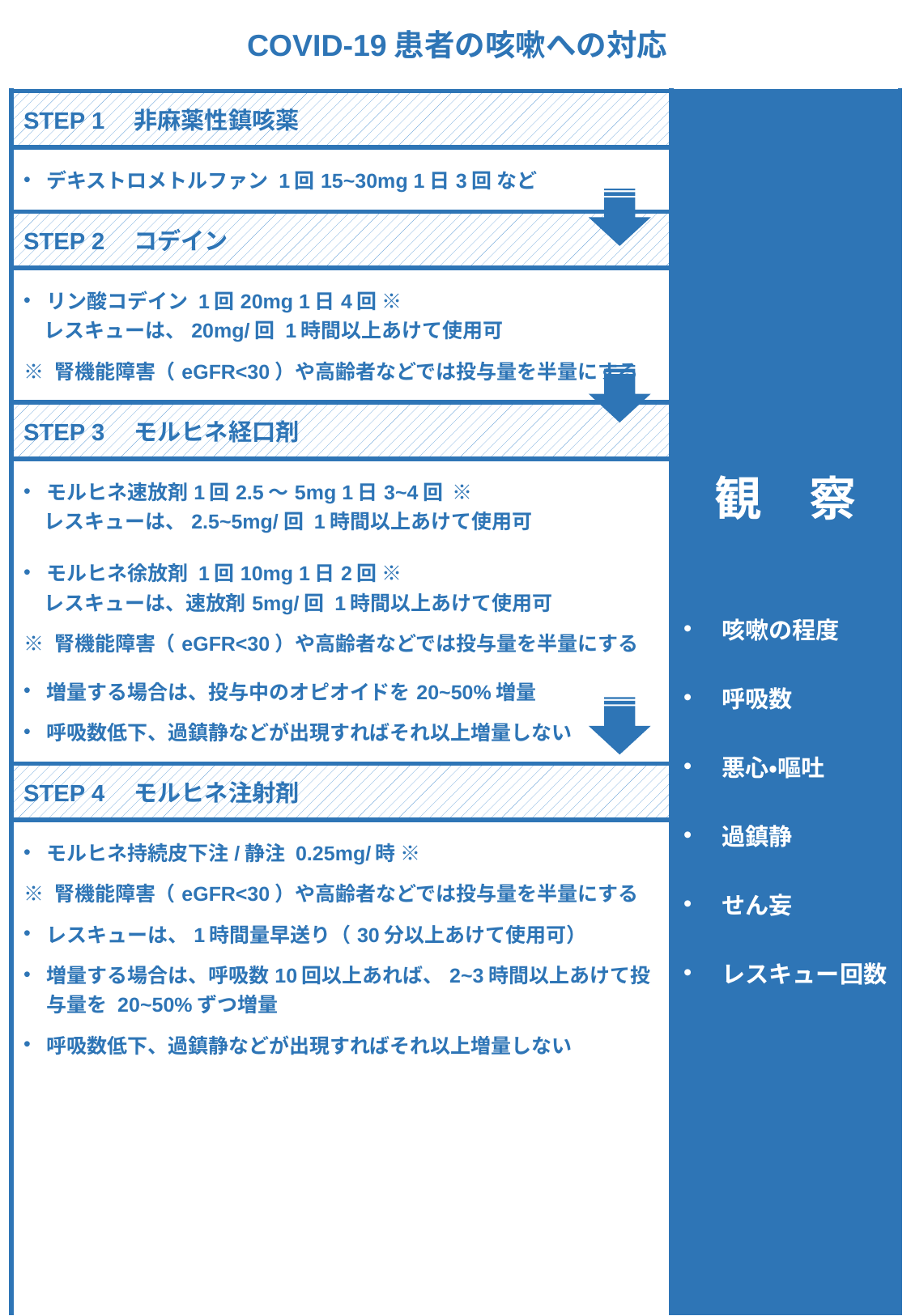

COVID-19患者の咳嗽への対応
| STEP 1　非麻薬性鎮咳薬 | 観　察 咳嗽の程度 呼吸数 悪心・嘔吐 過鎮静 せん妄 レスキュー回数 |
| --- | --- |
| デキストロメトルファン 1回15~30mg 1日3回 など |  |
| STEP 2　コデイン |  |
| リン酸コデイン 1回20mg 1日4回 ※ 　レスキューは、20mg/回 1時間以上あけて使用可 ※ 腎機能障害（eGFR<30）や高齢者などでは投与量を半量にする |  |
| STEP 3　モルヒネ経口剤 |  |
| モルヒネ速放剤1回2.5～5mg 1日3~4回 ※ 　レスキューは、2.5~5mg/回 1時間以上あけて使用可 モルヒネ徐放剤 1回10mg 1日2回 ※ 　レスキューは、速放剤5mg/回 1時間以上あけて使用可 ※ 腎機能障害（eGFR<30）や高齢者などでは投与量を半量にする 増量する場合は、投与中のオピオイドを20~50%増量 呼吸数低下、過鎮静などが出現すればそれ以上増量しない |  |
| STEP 4　モルヒネ注射剤 |  |
| モルヒネ持続皮下注/静注 0.25mg/時 ※ ※ 腎機能障害（eGFR<30）や高齢者などでは投与量を半量にする レスキューは、1時間量早送り（30分以上あけて使用可） 増量する場合は、呼吸数10回以上あれば、2~3時間以上あけて投与量を 20~50%ずつ増量 呼吸数低下、過鎮静などが出現すればそれ以上増量しない |  |
| 重症の咳嗽である場合はSTEP 2もしくはSTEP 3から開始してもよい |  |